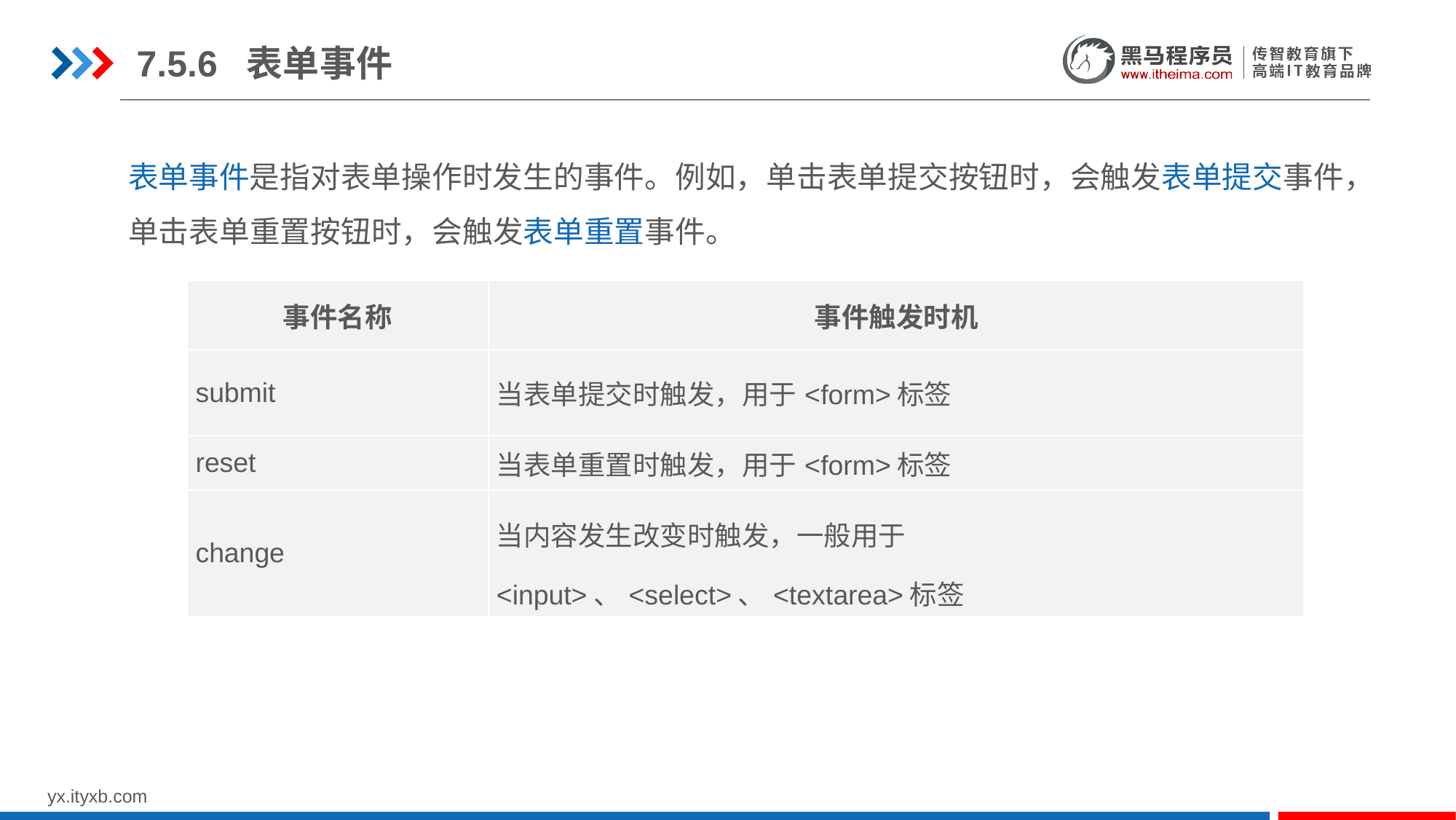

7.5.6  表单事件
表单事件是指对表单操作时发生的事件。例如，单击表单提交按钮时，会触发表单提交事件，单击表单重置按钮时，会触发表单重置事件。
| 事件名称 | 事件触发时机 |
| --- | --- |
| submit | 当表单提交时触发，用于<form>标签 |
| reset | 当表单重置时触发，用于<form>标签 |
| change | 当内容发生改变时触发，一般用于<input>、<select>、<textarea>标签 |